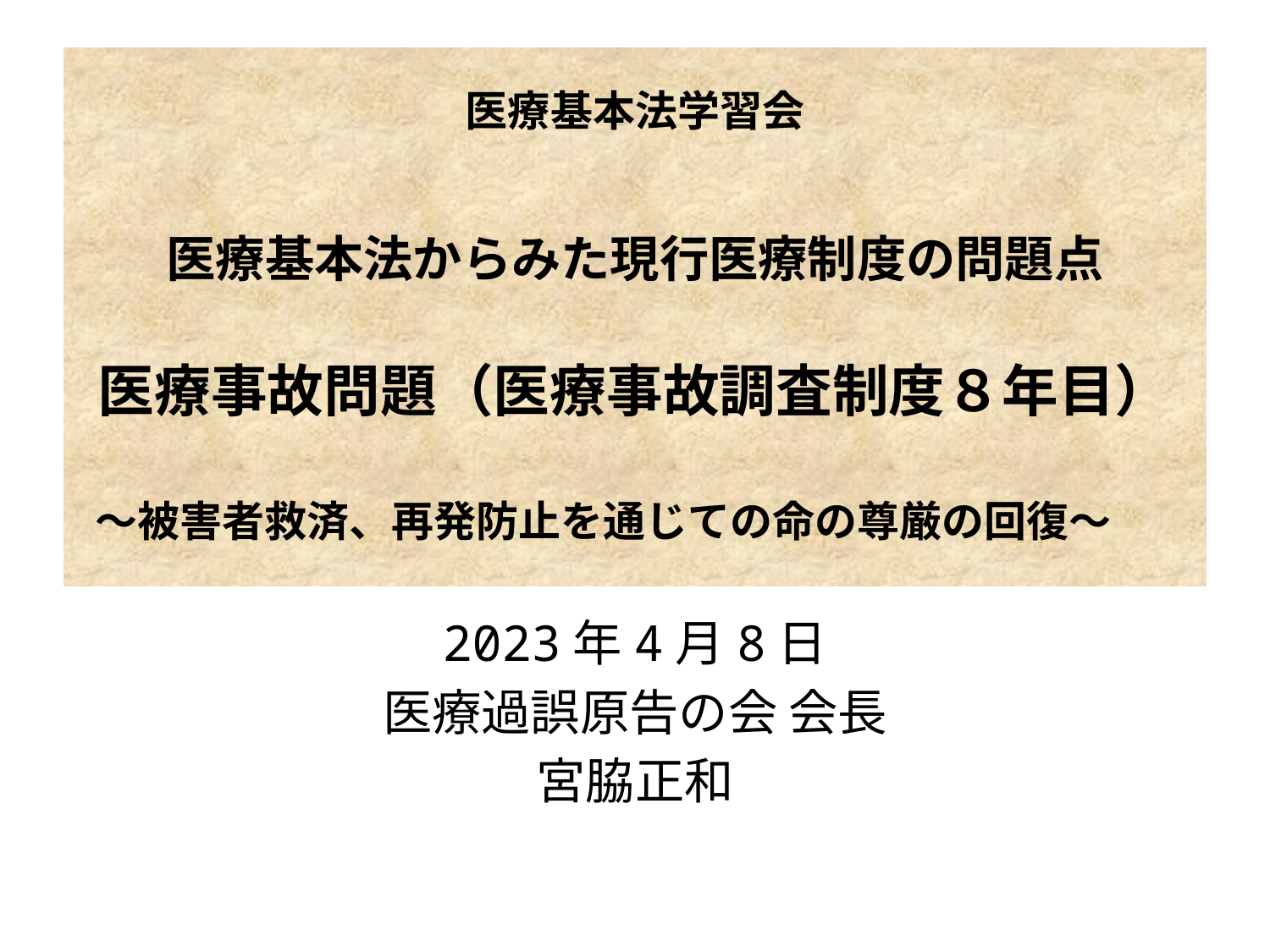

# 医療基本法学習会 医療基本法からみた現行医療制度の問題点 医療事故問題（医療事故調査制度８年目） ～被害者救済、再発防止を通じての命の尊厳の回復～
2023年4月8日
医療過誤原告の会 会長
宮脇正和